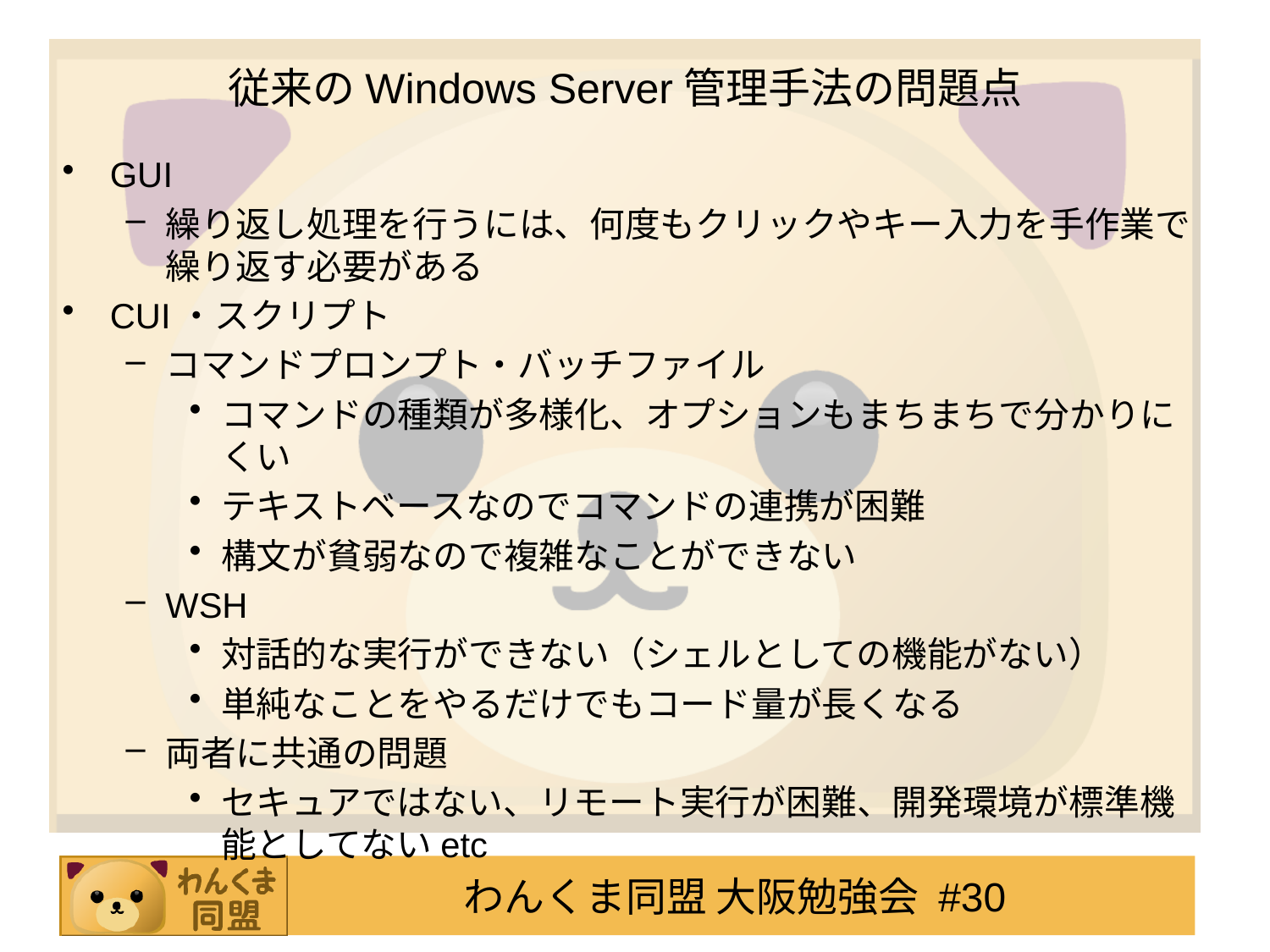

# 従来のWindows Server管理手法の問題点
GUI
繰り返し処理を行うには、何度もクリックやキー入力を手作業で繰り返す必要がある
CUI・スクリプト
コマンドプロンプト・バッチファイル
コマンドの種類が多様化、オプションもまちまちで分かりにくい
テキストベースなのでコマンドの連携が困難
構文が貧弱なので複雑なことができない
WSH
対話的な実行ができない（シェルとしての機能がない）
単純なことをやるだけでもコード量が長くなる
両者に共通の問題
セキュアではない、リモート実行が困難、開発環境が標準機能としてないetc